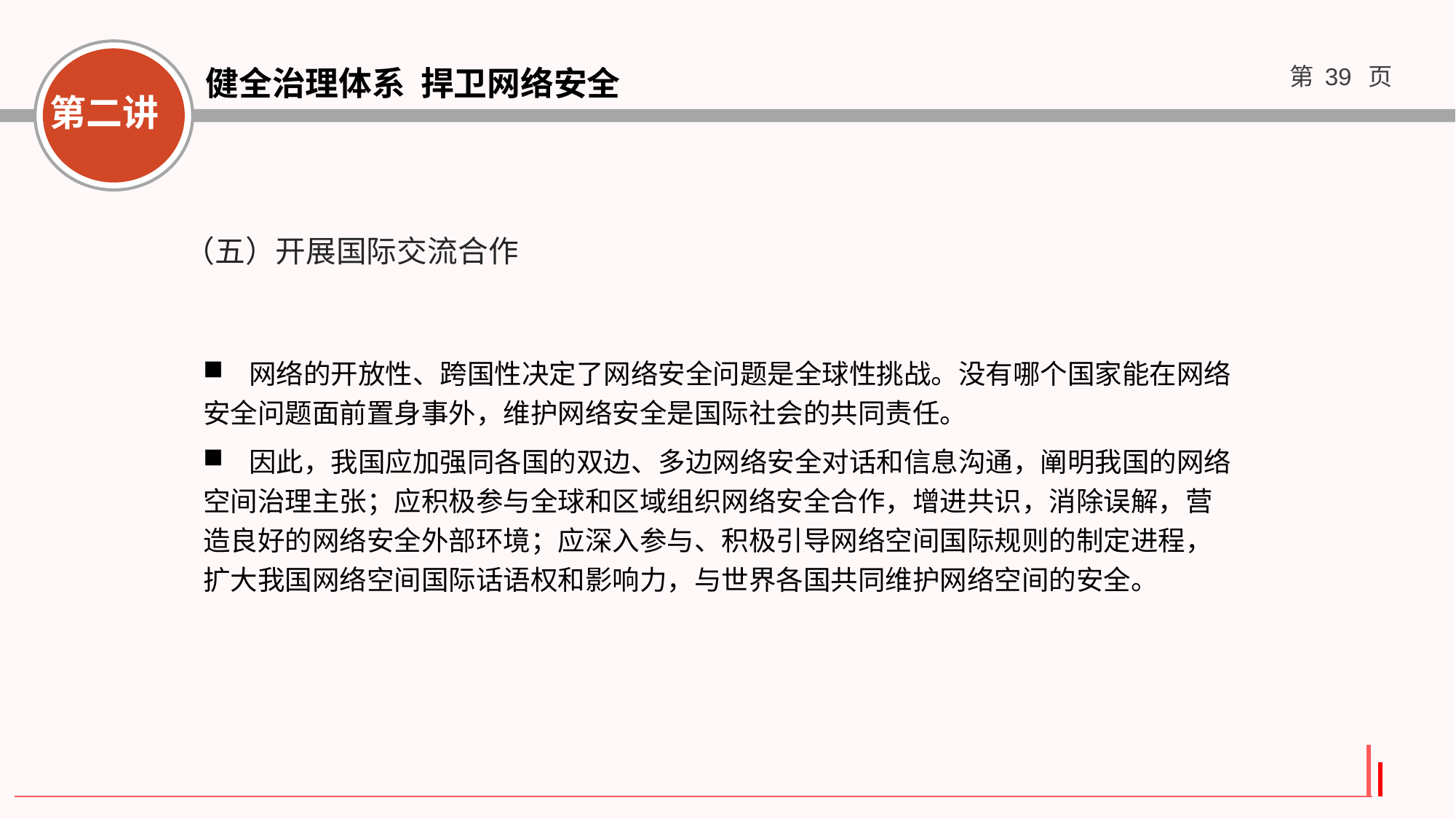

（五）开展国际交流合作
   网络的开放性、跨国性决定了网络安全问题是全球性挑战。没有哪个国家能在网络安全问题面前置身事外，维护网络安全是国际社会的共同责任。
   因此，我国应加强同各国的双边、多边网络安全对话和信息沟通，阐明我国的网络空间治理主张；应积极参与全球和区域组织网络安全合作，增进共识，消除误解，营造良好的网络安全外部环境；应深入参与、积极引导网络空间国际规则的制定进程，扩大我国网络空间国际话语权和影响力，与世界各国共同维护网络空间的安全。